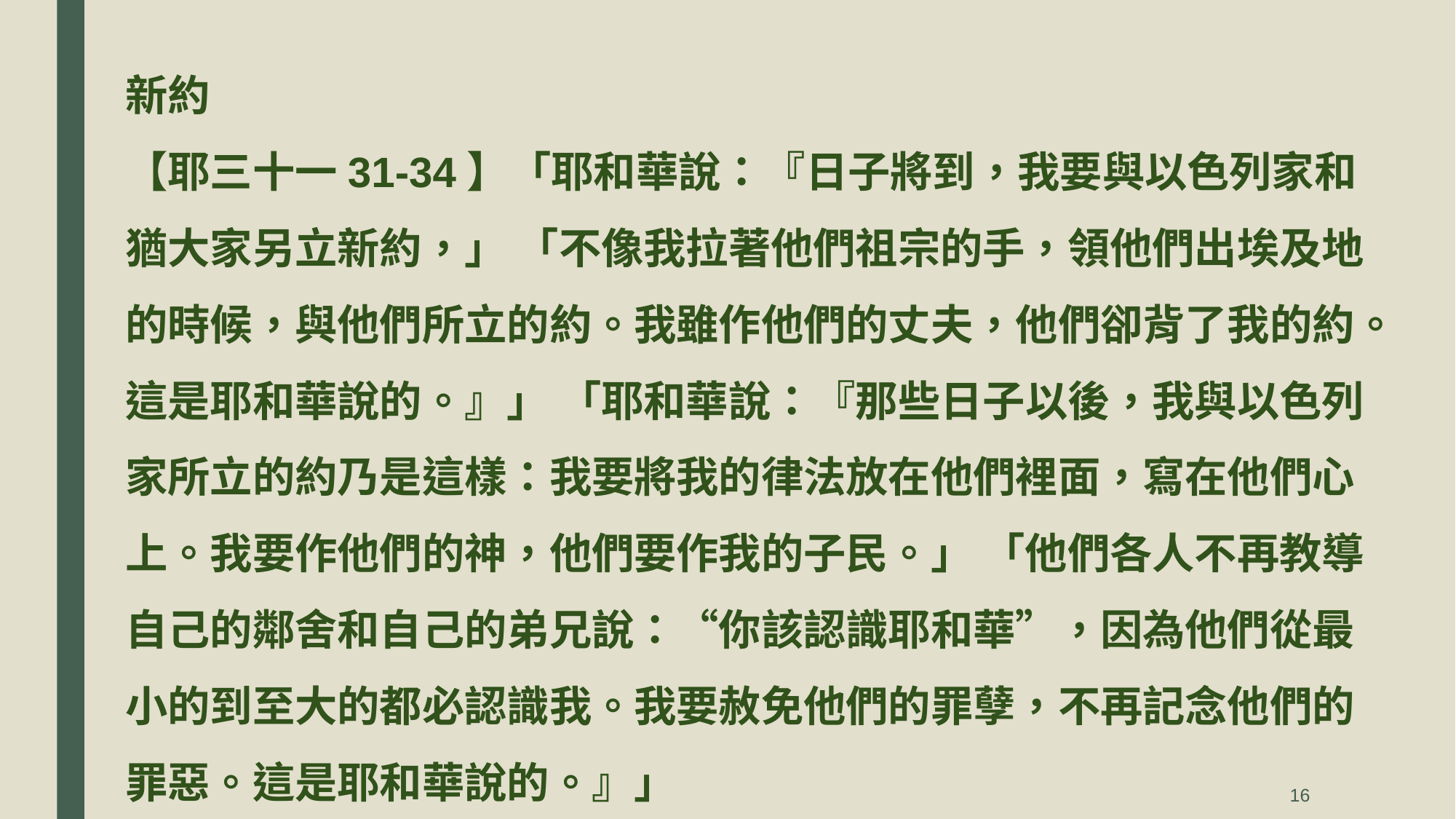

新約
【耶三十一31-34】「耶和華說：『日子將到，我要與以色列家和猶大家另立新約，」 「不像我拉著他們祖宗的手，領他們出埃及地的時候，與他們所立的約。我雖作他們的丈夫，他們卻背了我的約。這是耶和華說的。』」 「耶和華說：『那些日子以後，我與以色列家所立的約乃是這樣：我要將我的律法放在他們裡面，寫在他們心上。我要作他們的神，他們要作我的子民。」 「他們各人不再教導自己的鄰舍和自己的弟兄說：“你該認識耶和華”，因為他們從最小的到至大的都必認識我。我要赦免他們的罪孽，不再記念他們的罪惡。這是耶和華說的。』」

16